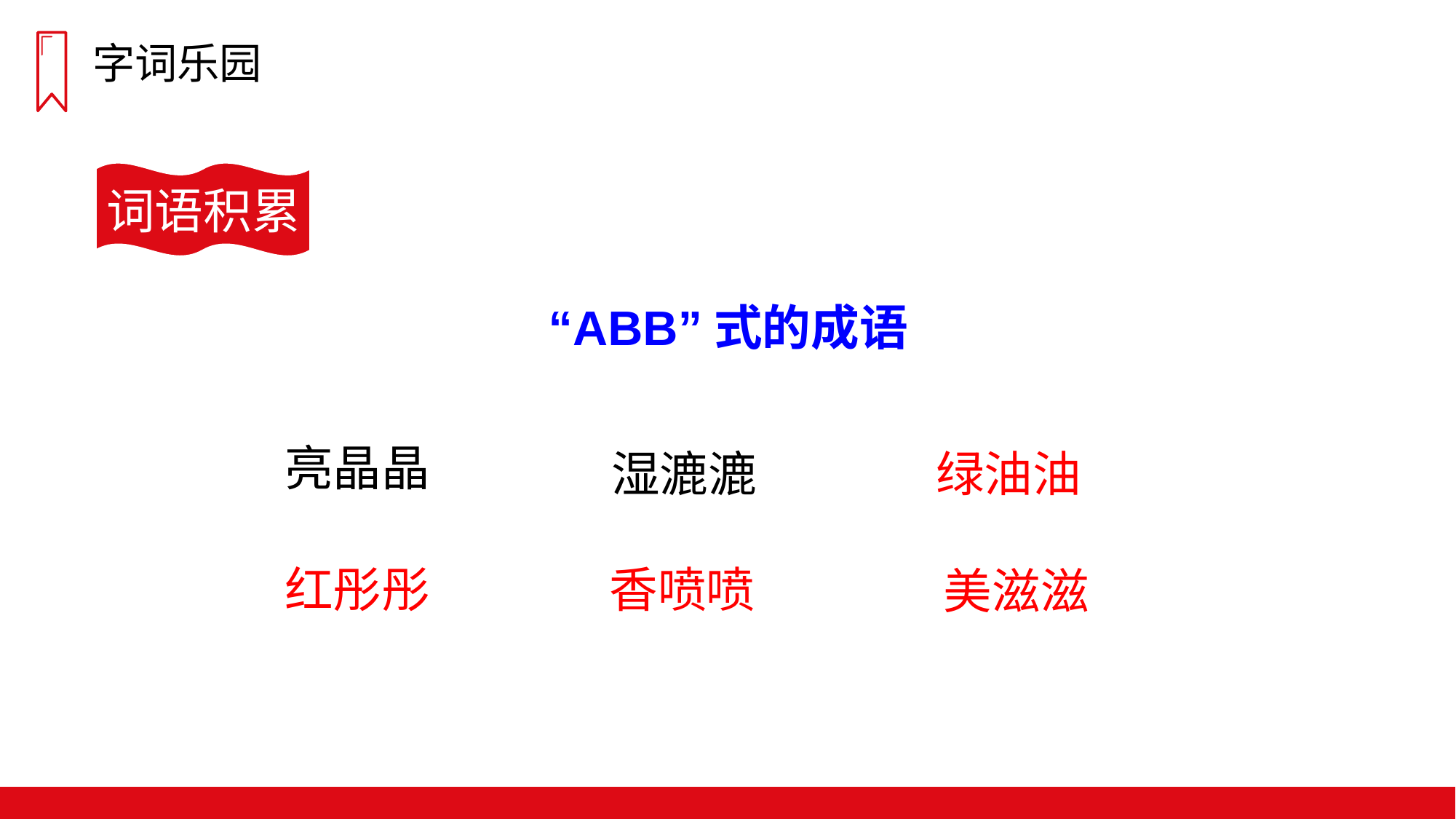

字词乐园
词语积累
“ABB”式的成语
亮晶晶
湿漉漉
绿油油
红彤彤
香喷喷
美滋滋